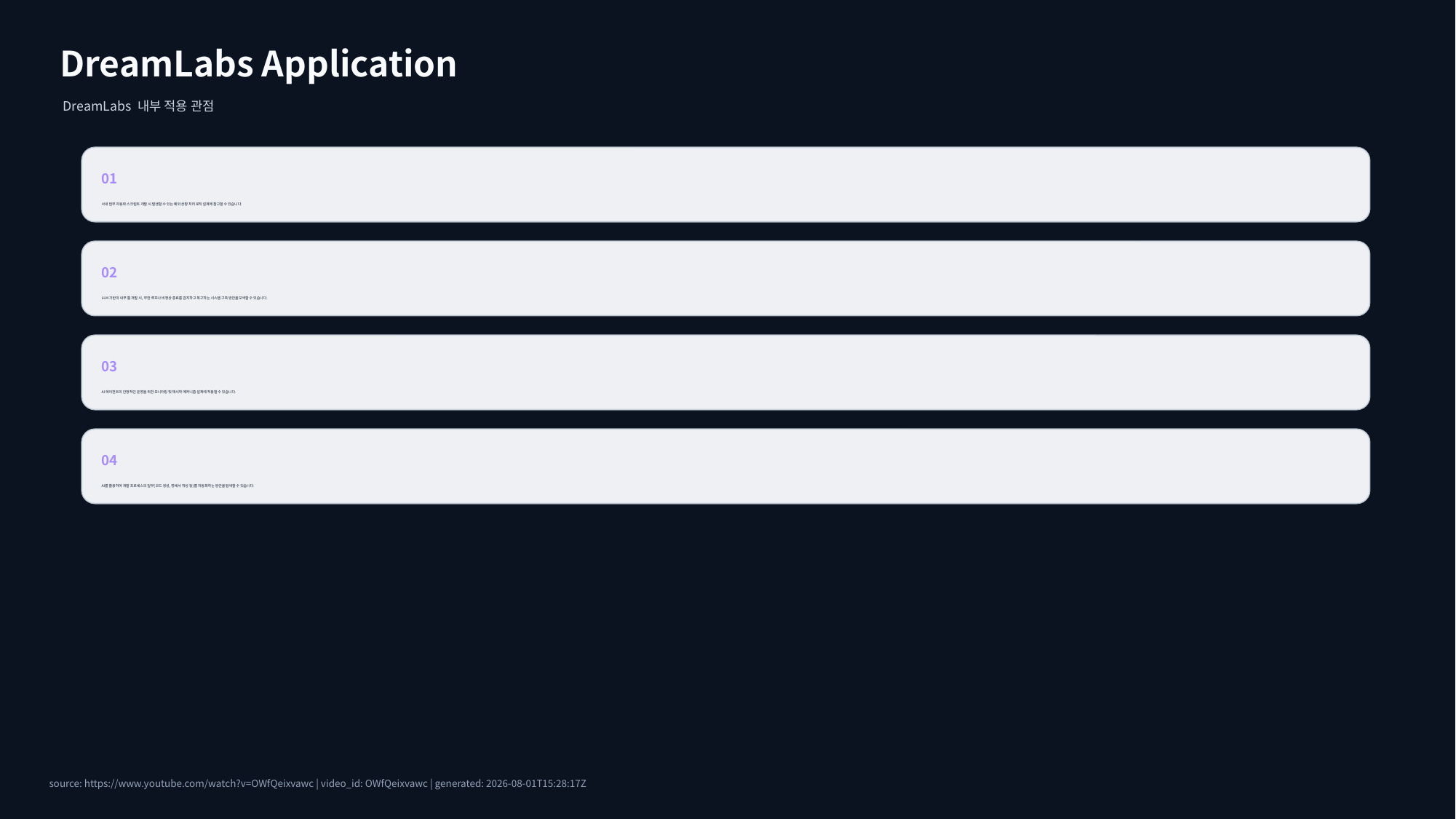

DreamLabs Application
DreamLabs 내부 적용 관점

01
사내 업무 자동화 스크립트 개발 시 발생할 수 있는 예외 상황 처리 로직 설계에 참고할 수 있습니다.

02
LLM 기반의 내부 툴 개발 시, 무한 루프나 비정상 종료를 감지하고 복구하는 시스템 구축 방안을 모색할 수 있습니다.

03
AI 에이전트의 안정적인 운영을 위한 모니터링 및 재시작 메커니즘 설계에 적용할 수 있습니다.

04
AI를 활용하여 개발 프로세스의 일부(코드 생성, 명세서 작성 등)를 자동화하는 방안을 탐색할 수 있습니다.
source: https://www.youtube.com/watch?v=OWfQeixvawc | video_id: OWfQeixvawc | generated: 2026-08-01T15:28:17Z